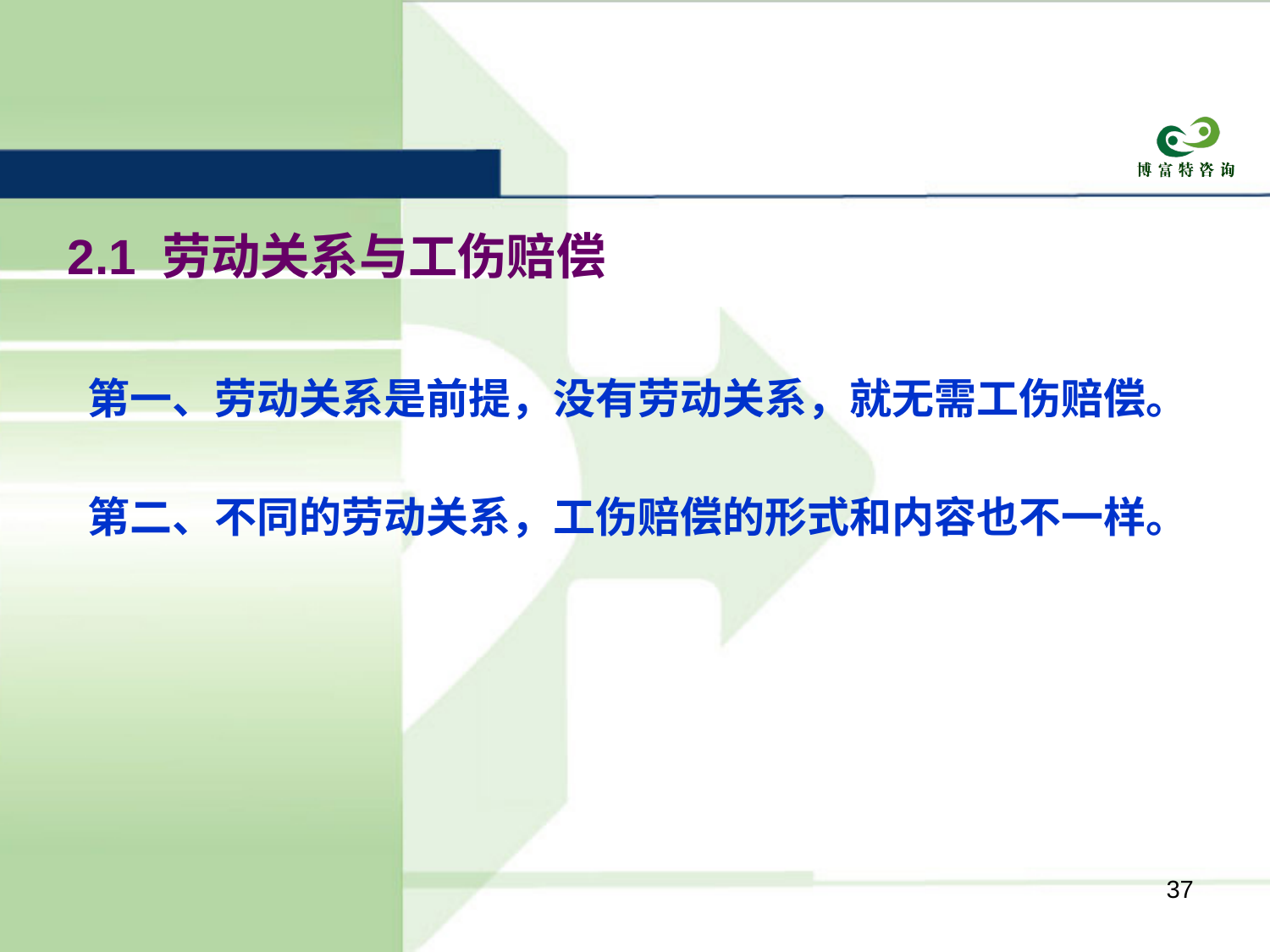

2.1 劳动关系与工伤赔偿

 第一、劳动关系是前提，没有劳动关系，就无需工伤赔偿。

 第二、不同的劳动关系，工伤赔偿的形式和内容也不一样。
37